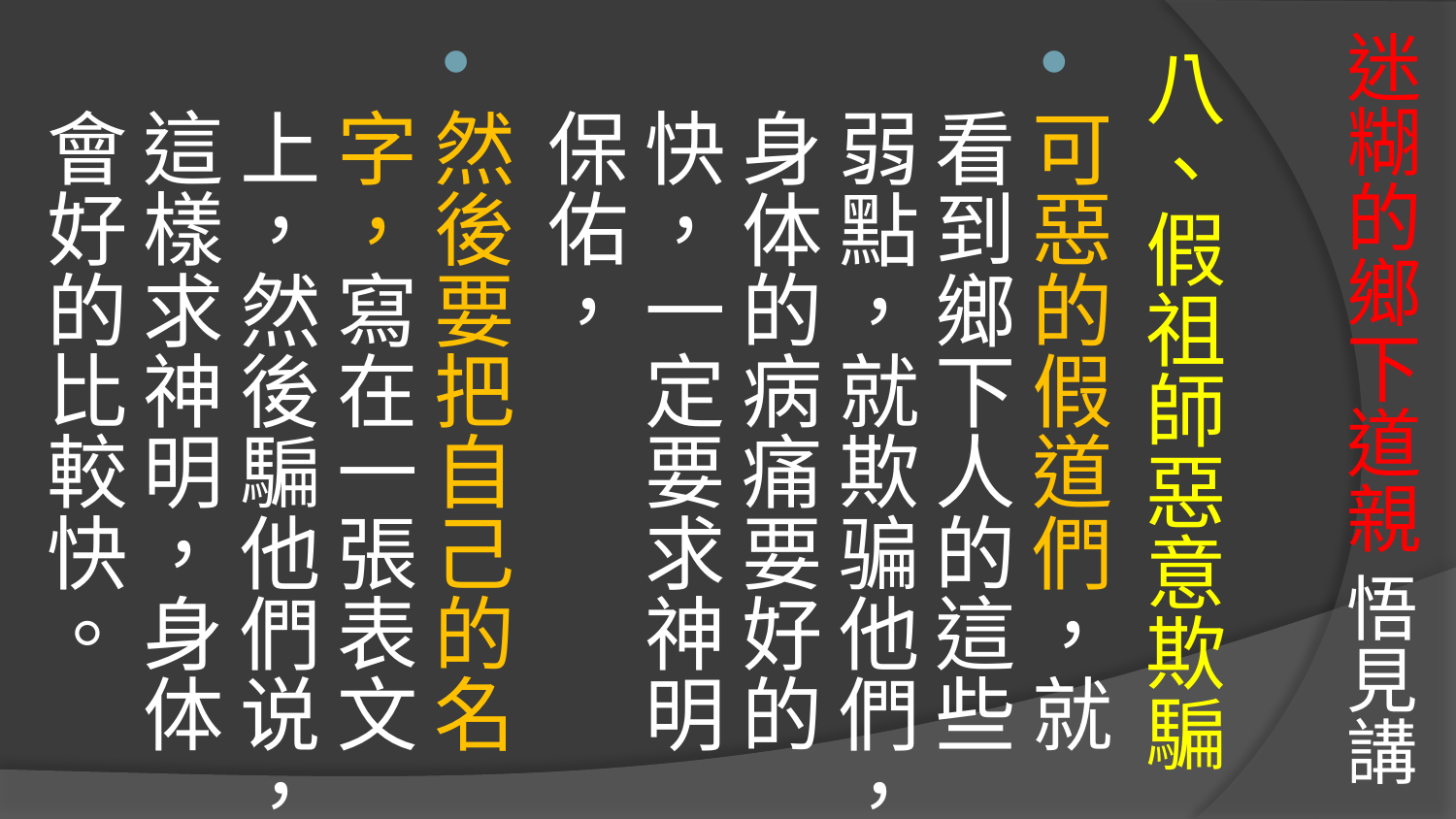

# 迷糊的鄉下道親 悟見講
八、假祖師惡意欺騙
可惡的假道們，就看到鄉下人的這些弱點，就欺骗他們，身体的病痛要好的快，一定要求神明保佑，
然後要把自己的名字，寫在一張表文上，然後騙他們说，這樣求神明，身体會好的比較快。